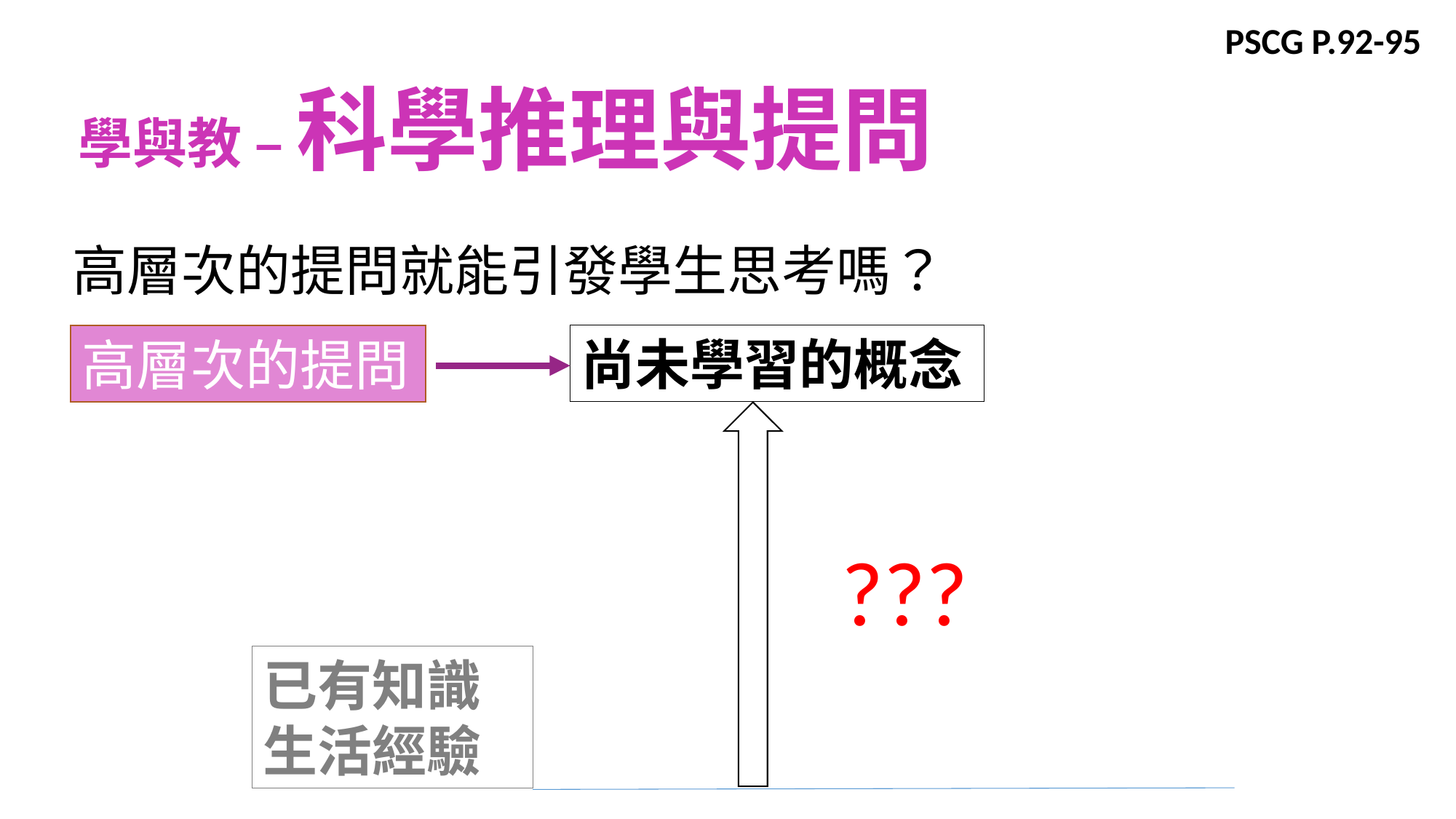

PSCG P.92-95
學與教 – 科學推理與提問
# 高層次的提問就能引發學生思考嗎？
尚未學習的概念
高層次的提問

???
已有知識生活經驗